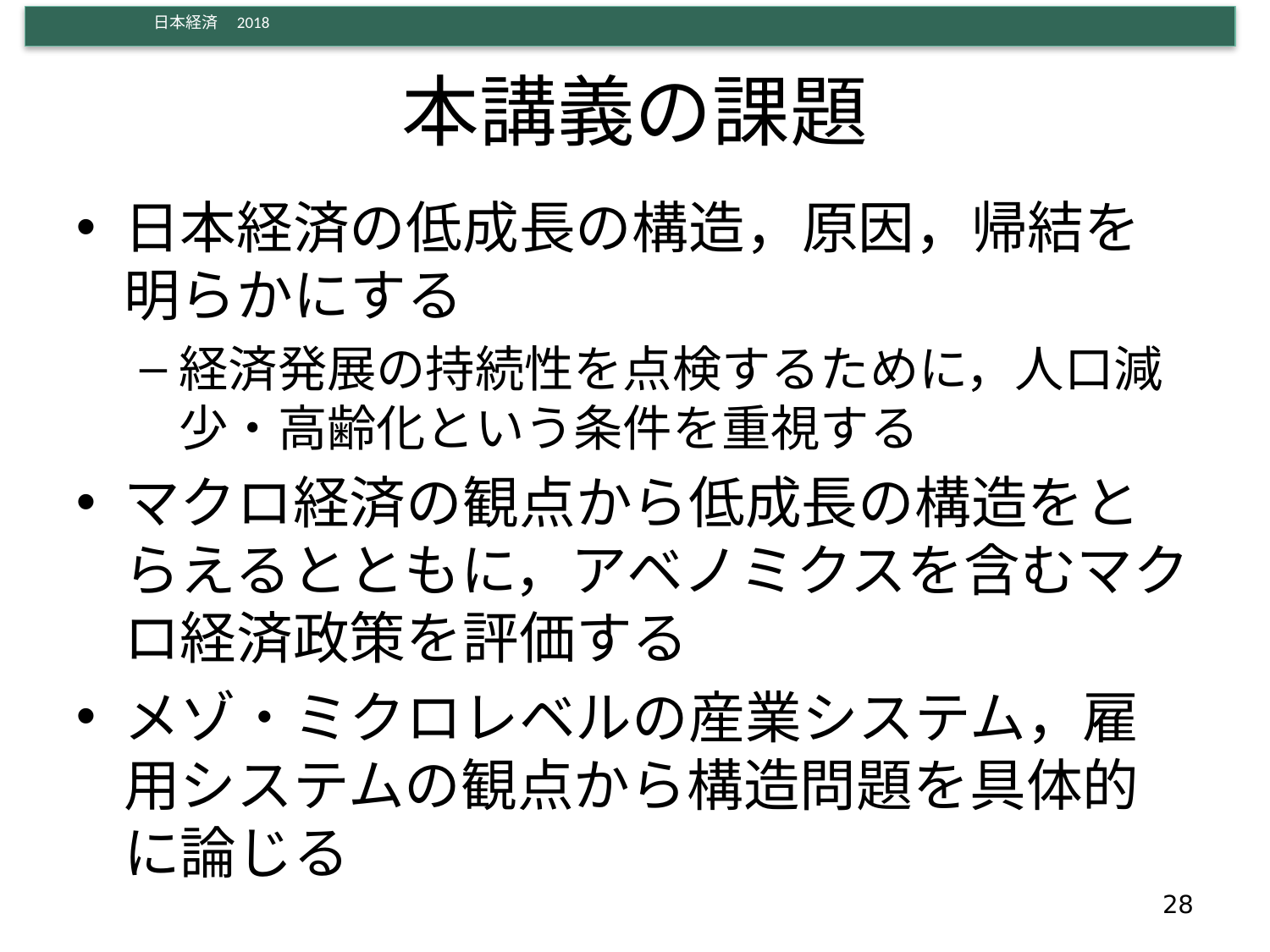

# 本講義の課題
日本経済の低成長の構造，原因，帰結を明らかにする
経済発展の持続性を点検するために，人口減少・高齢化という条件を重視する
マクロ経済の観点から低成長の構造をとらえるとともに，アベノミクスを含むマクロ経済政策を評価する
メゾ・ミクロレベルの産業システム，雇用システムの観点から構造問題を具体的に論じる
28